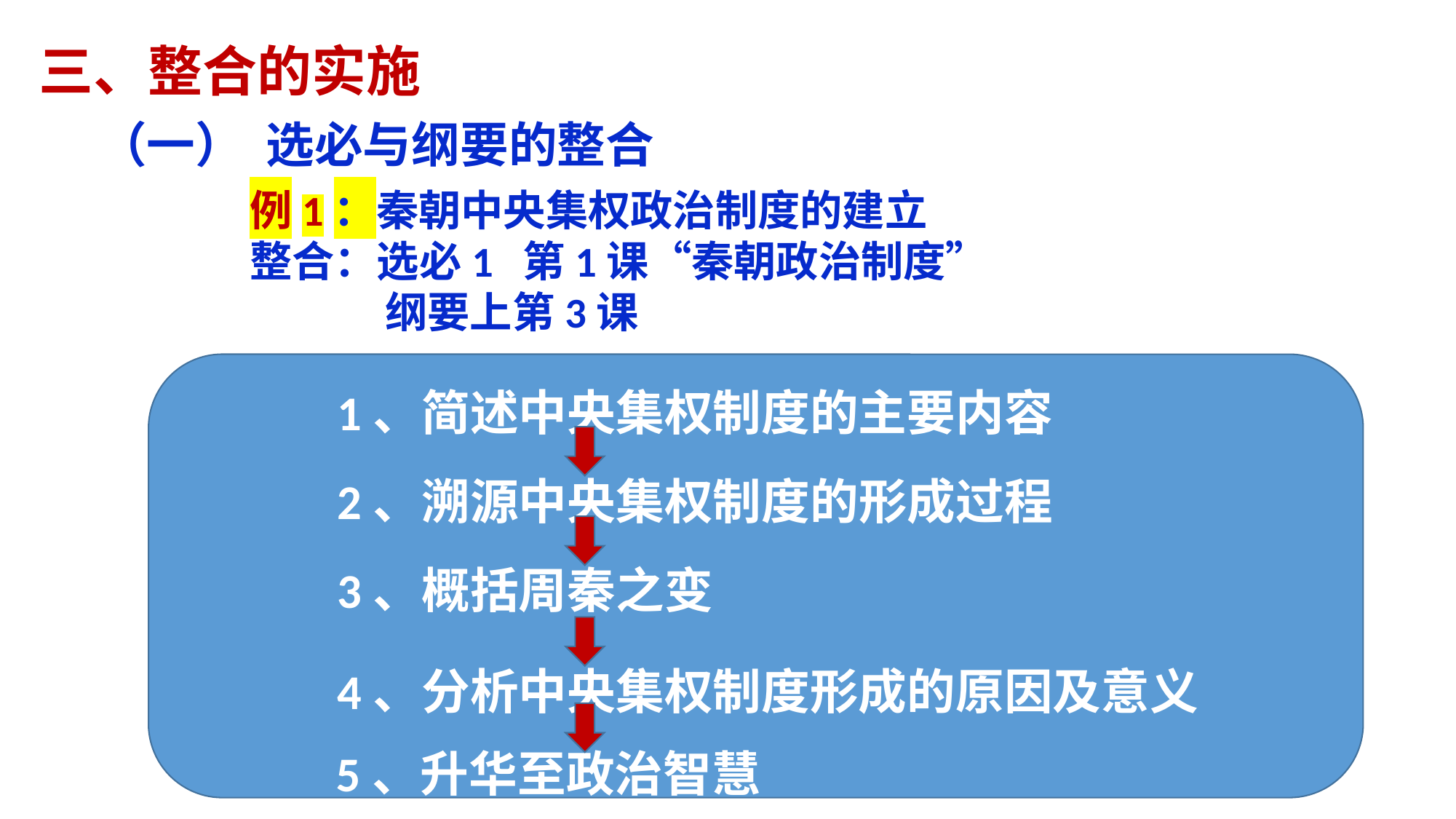

三、整合的实施
（一）  选必与纲要的整合
例1：秦朝中央集权政治制度的建立
整合：选必1  第1课“秦朝政治制度”
             纲要上第3课

1、简述中央集权制度的主要内容

2、溯源中央集权制度的形成过程

3、概括周秦之变

4、分析中央集权制度形成的原因及意义

5、升华至政治智慧